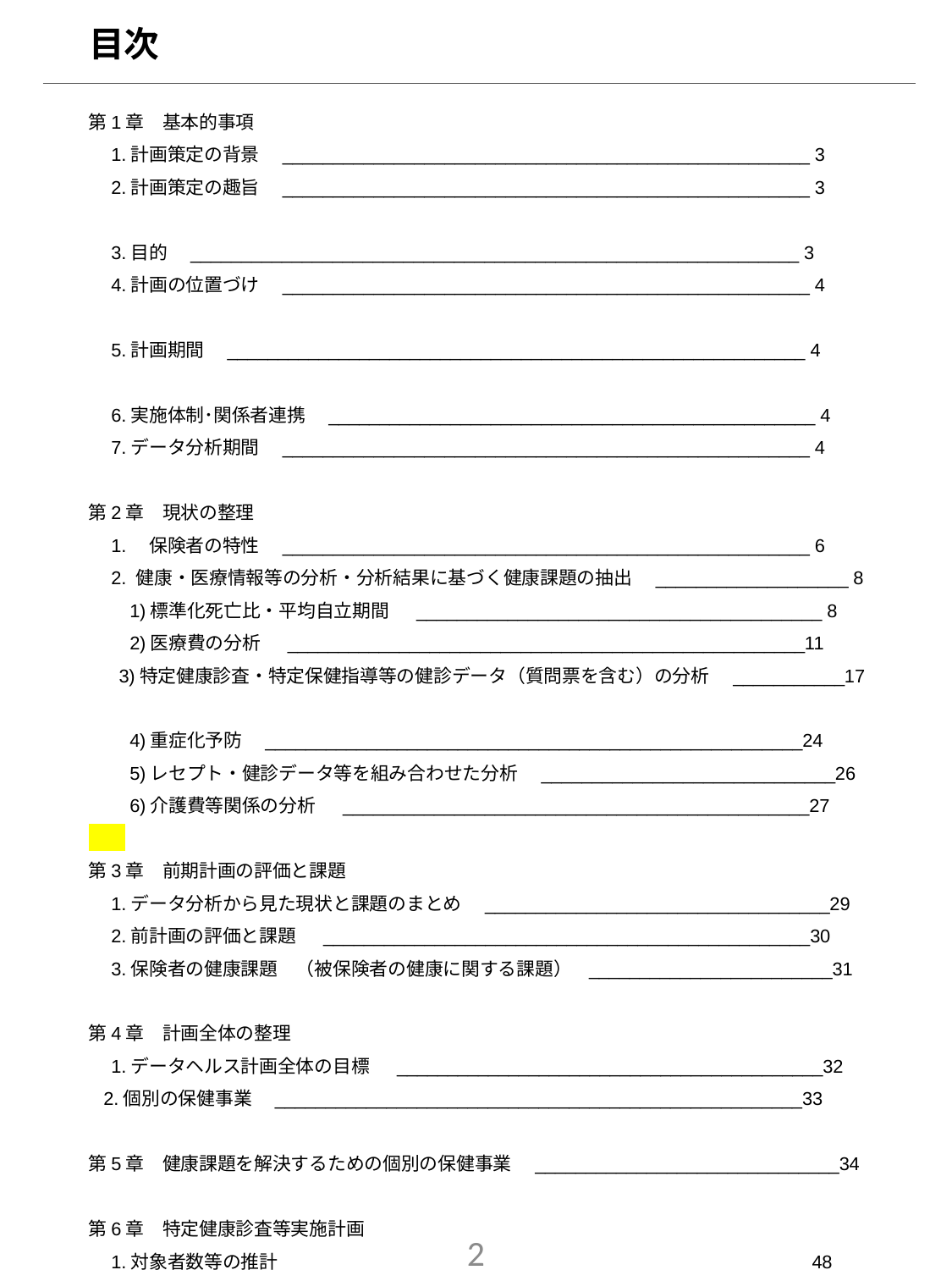

目次
第1章　基本的事項
　1.計画策定の背景　____________________________________________________ 3
　2.計画策定の趣旨　____________________________________________________ 3
　3.目的　____________________________________________________________ 3
　4.計画の位置づけ　____________________________________________________ 4
　5.計画期間　_________________________________________________________ 4
　6.実施体制･関係者連携　________________________________________________ 4
　7.データ分析期間　____________________________________________________ 4
第2章　現状の整理
　1.　保険者の特性　____________________________________________________ 6
　2. 健康・医療情報等の分析・分析結果に基づく健康課題の抽出　___________________ 8
　　1)標準化死亡比・平均自立期間　 ________________________________________ 8
　　2)医療費の分析　 ___________________________________________________11
      3)特定健康診査・特定保健指導等の健診データ（質問票を含む）の分析　___________17
　　4)重症化予防　_____________________________________________________24
　　5)レセプト・健診データ等を組み合わせた分析　_____________________________26
　　6)介護費等関係の分析　 ______________________________________________27

第3章　前期計画の評価と課題
　1.データ分析から見た現状と課題のまとめ　__________________________________29
　2.前計画の評価と課題　 ________________________________________________30
　3.保険者の健康課題　（被保険者の健康に関する課題）   ________________________31

第4章　計画全体の整理
　1.データヘルス計画全体の目標　 __________________________________________32
   2.個別の保健事業　____________________________________________________33

第5章　健康課題を解決するための個別の保健事業　______________________________34

第6章　特定健康診査等実施計画
　1.対象者数等の推計　 __________________________________________________48
   2.特定健康診査の実施方法　 _____________________________________________50
　3.特定保健指導の実施方法　 _____________________________________________52
2